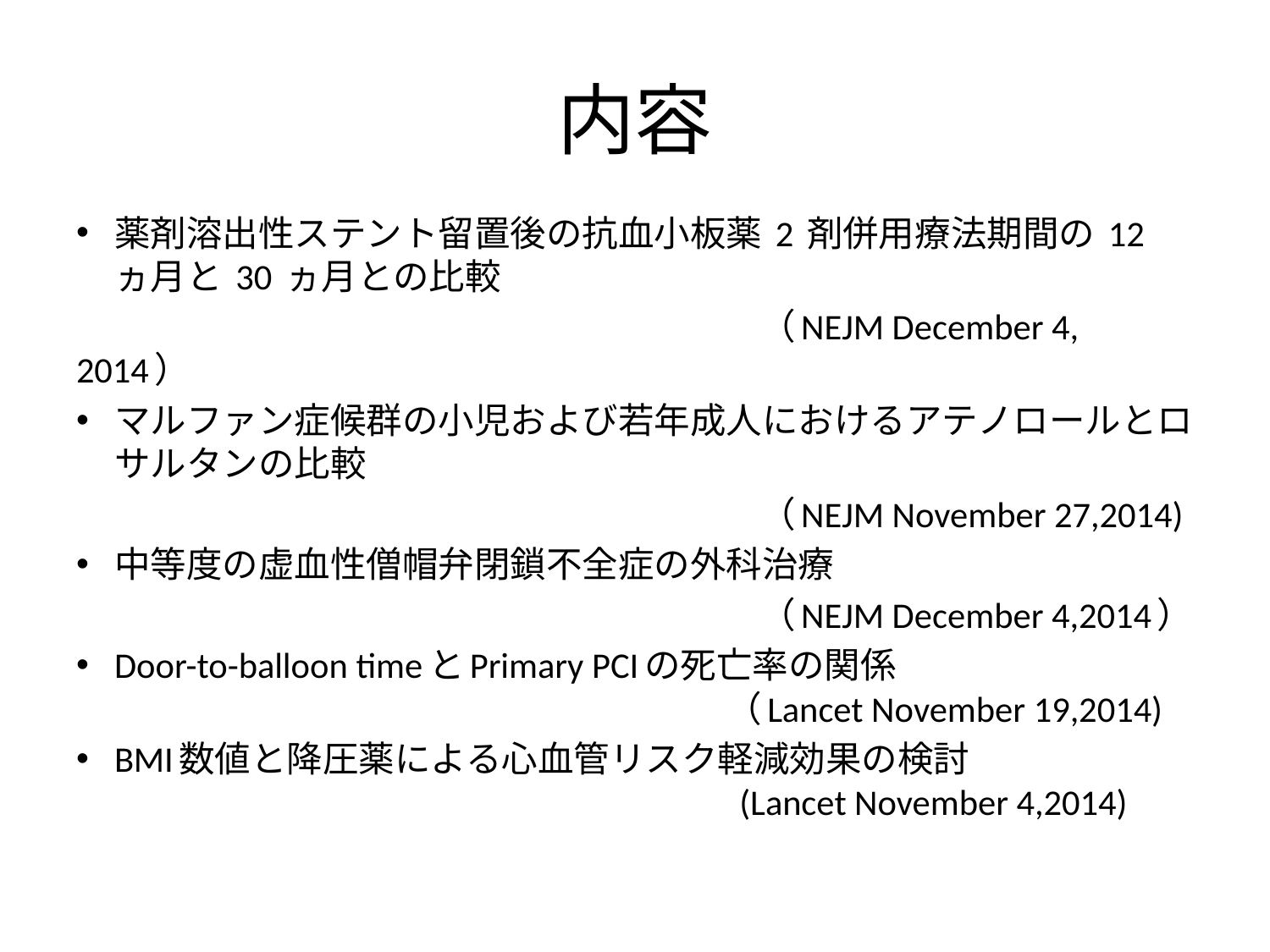

# 内容
薬剤溶出性ステント留置後の抗血小板薬 2 剤併用療法期間の 12 ヵ月と 30 ヵ月との比較
　　　　　　　　　　　　　　　　　　　（NEJM December 4, 2014）
マルファン症候群の小児および若年成人におけるアテノロールとロサルタンの比較
　　　　　　　　　　　　　　　　　　　（NEJM November 27,2014)
中等度の虚血性僧帽弁閉鎖不全症の外科治療
　　　　　　　　　　　　　　　　　　　（NEJM December 4,2014）
Door-to-balloon timeとPrimary PCIの死亡率の関係
　　　　　　　　　　　　　　　　　（Lancet November 19,2014)
BMI数値と降圧薬による心血管リスク軽減効果の検討
　　　　　　　　　　　　　　　　　 (Lancet November 4,2014)